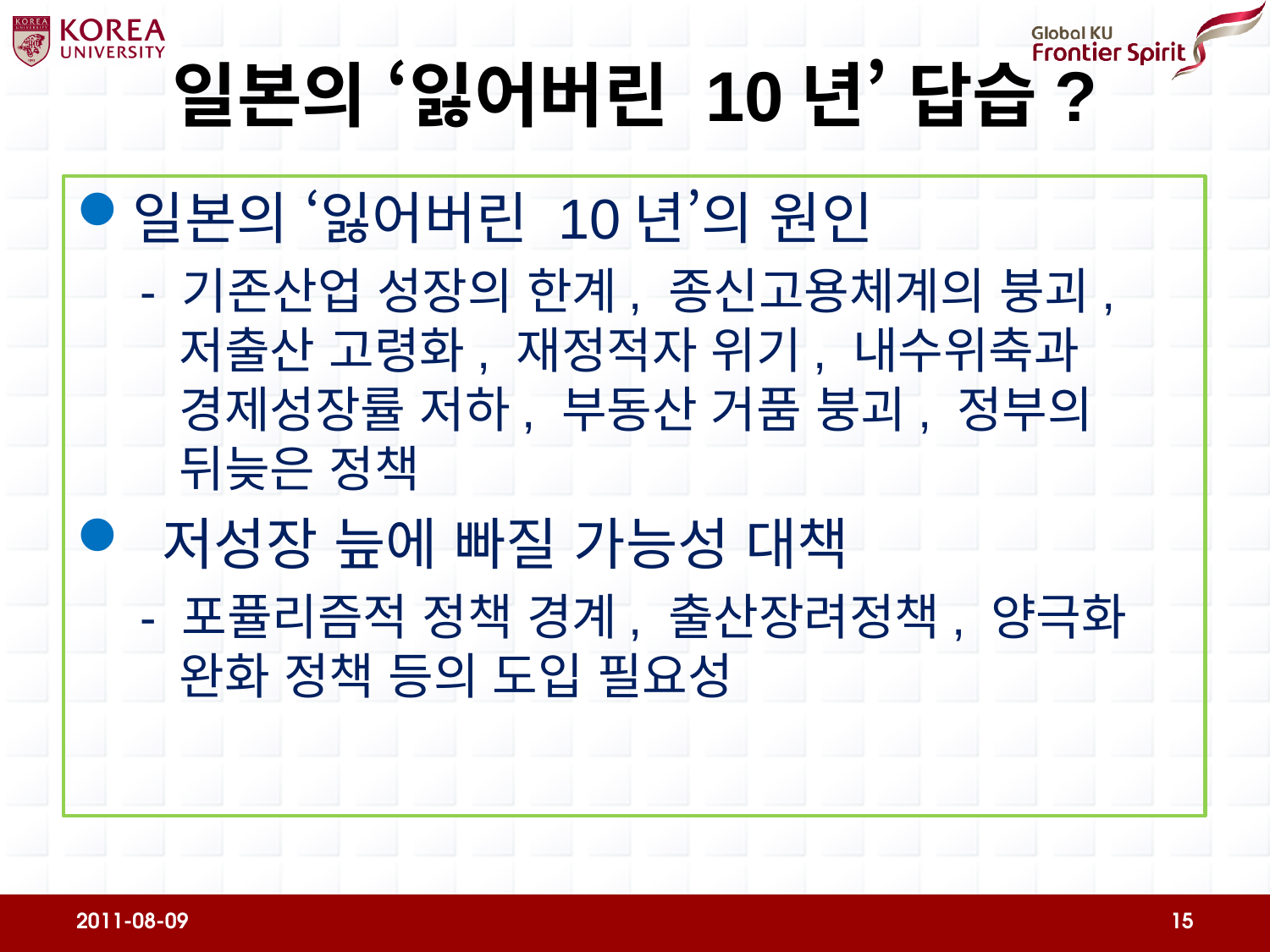

# 일본의 ‘잃어버린 10년’ 답습?
일본의 ‘잃어버린 10년’의 원인
- 기존산업 성장의 한계, 종신고용체계의 붕괴, 저출산 고령화, 재정적자 위기, 내수위축과  경제성장률 저하, 부동산 거품 붕괴, 정부의 뒤늦은 정책
 저성장 늪에 빠질 가능성 대책
- 포퓰리즘적 정책 경계, 출산장려정책, 양극화 완화 정책 등의 도입 필요성

2011-08-09
15